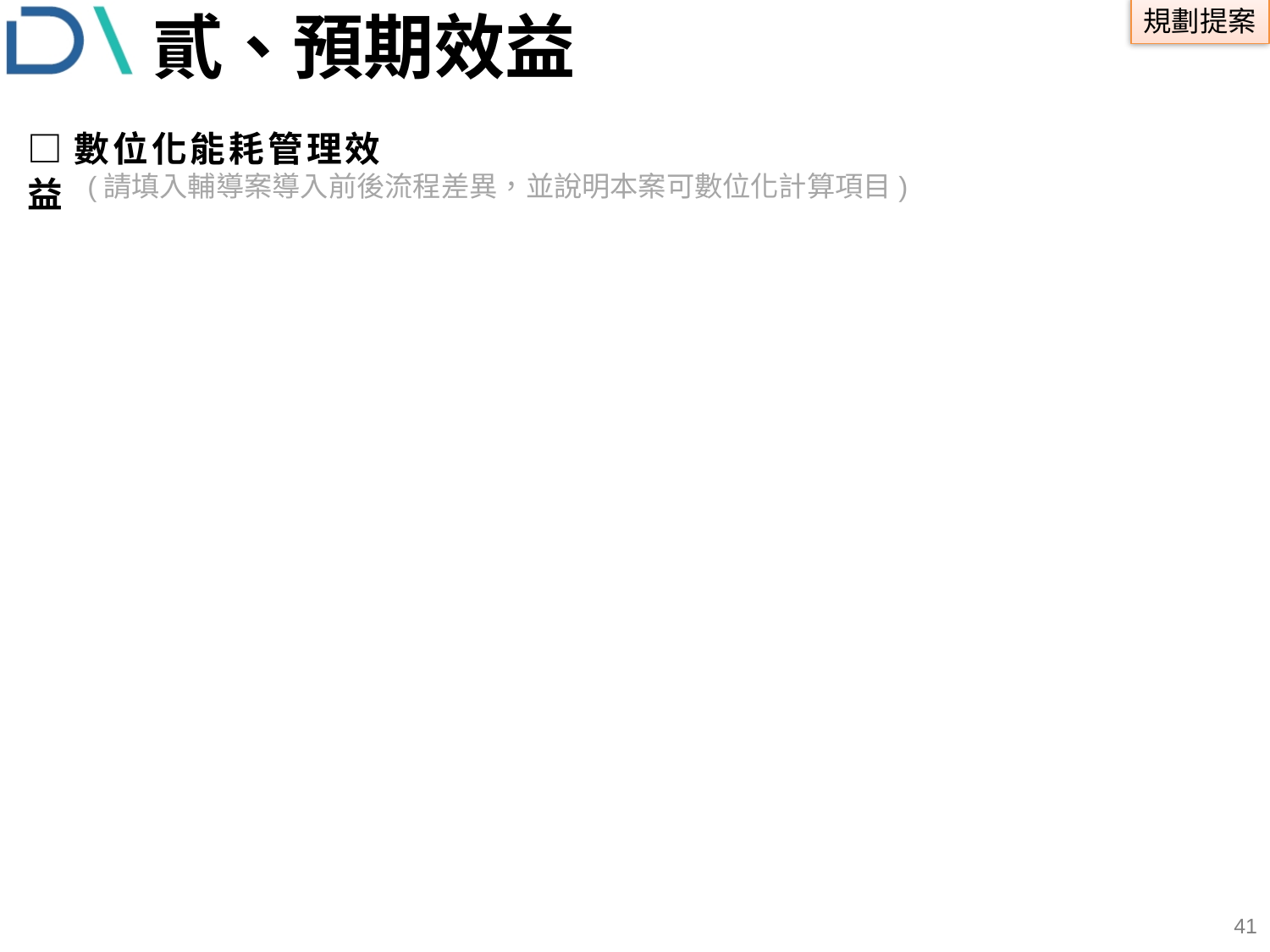

#
貳、預期效益
□數位化能耗管理效益
(請填入輔導案導入前後流程差異，並說明本案可數位化計算項目)
41